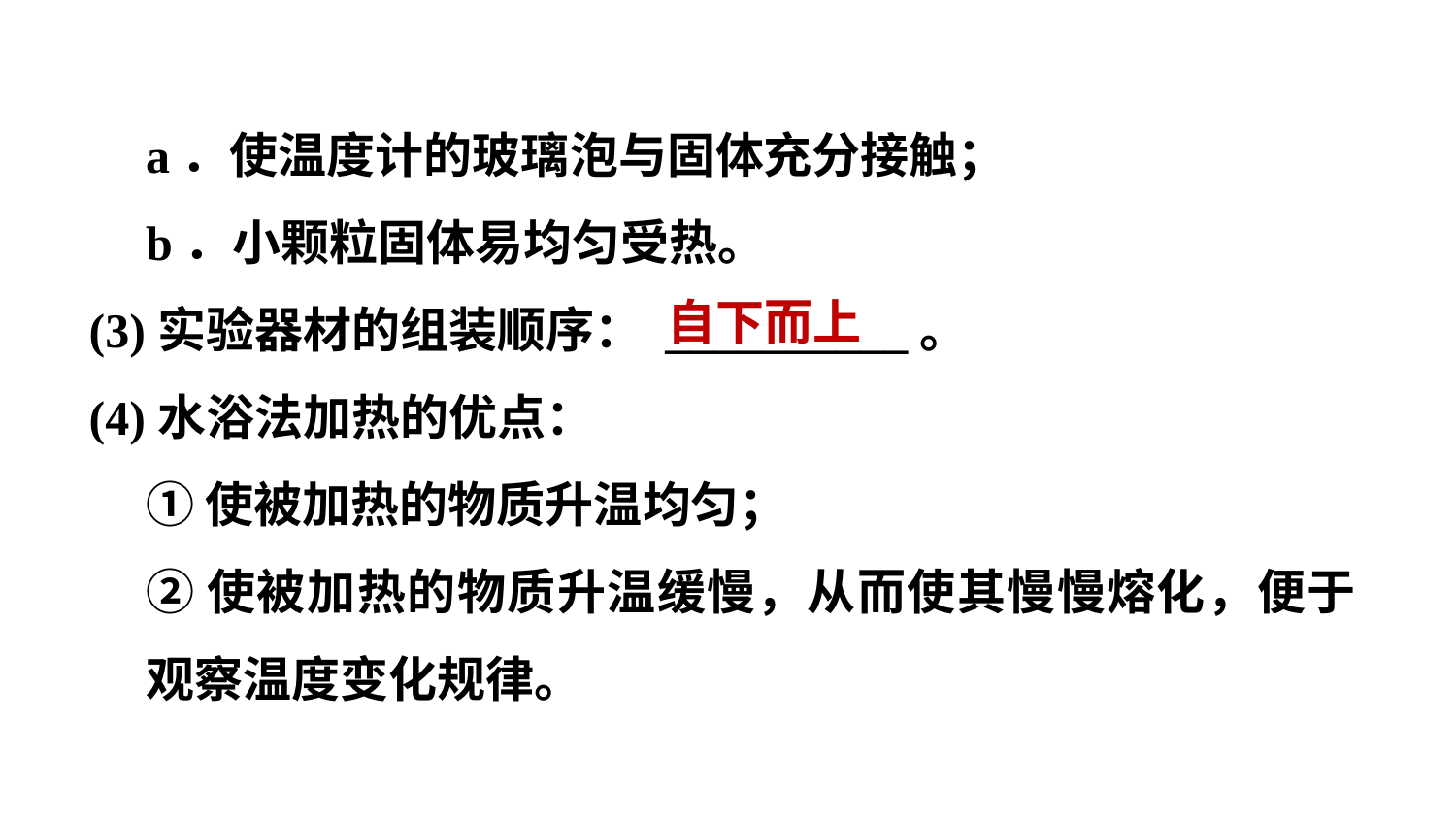

a．使温度计的玻璃泡与固体充分接触；
b．小颗粒固体易均匀受热。
(3)实验器材的组装顺序： __________。
(4)水浴法加热的优点：
①使被加热的物质升温均匀；
②使被加热的物质升温缓慢，从而使其慢慢熔化，便于观察温度变化规律。
自下而上